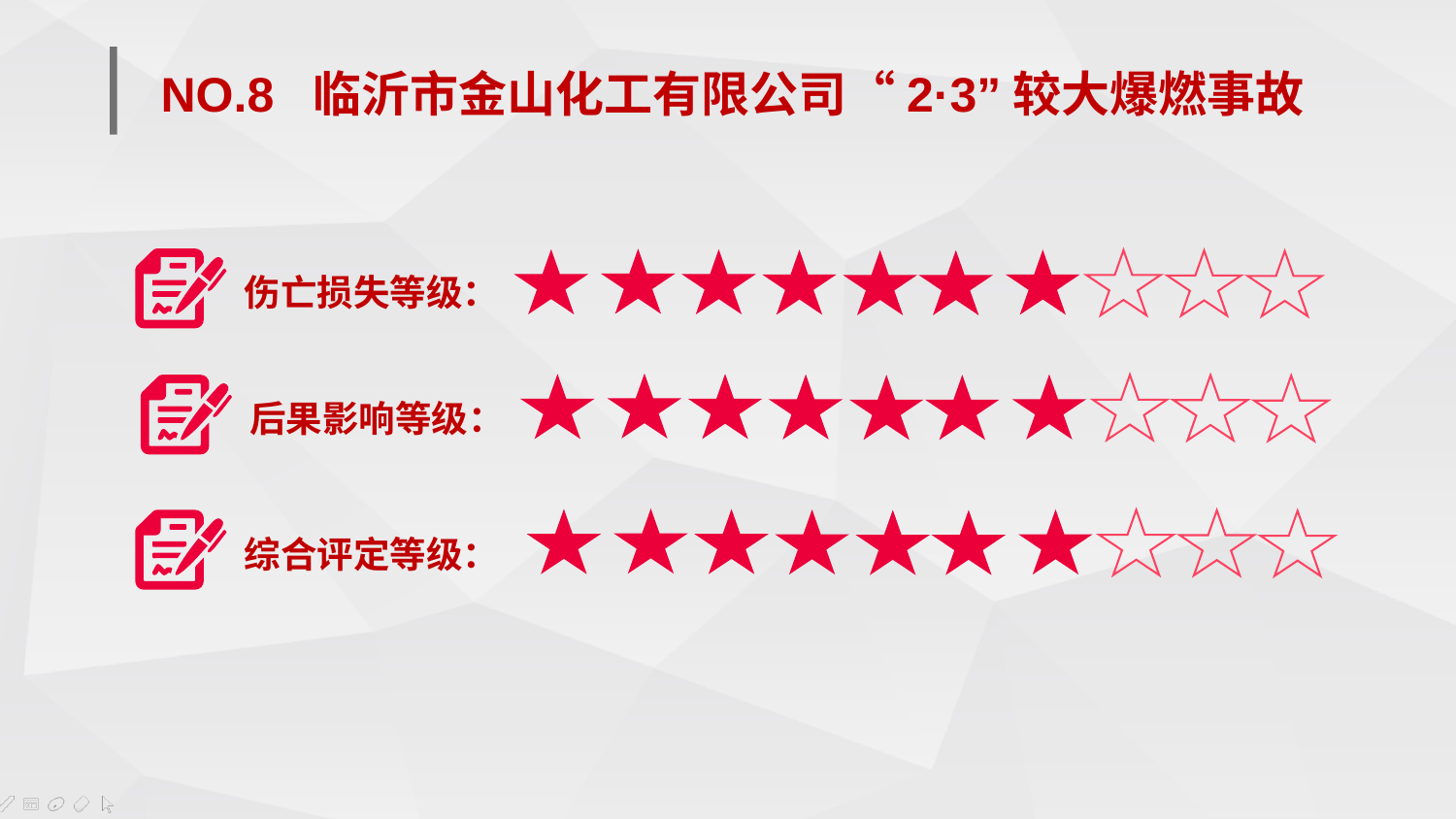

NO.8  临沂市金山化工有限公司“2·3”较大爆燃事故

伤亡损失等级：

后果影响等级：

综合评定等级：